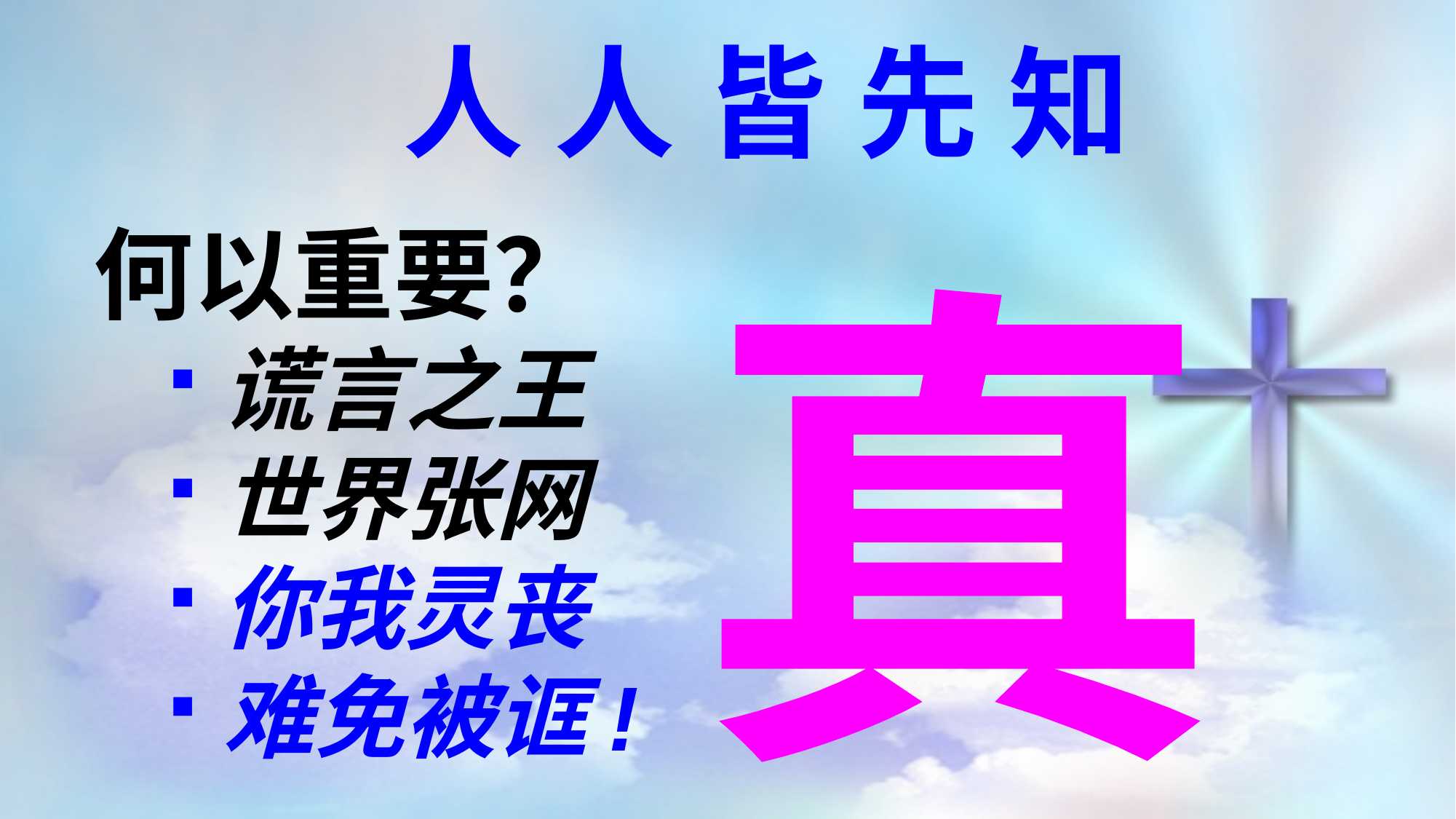

人人皆先知
何以重要？
谎言之王
世界张网
你我灵丧
难免被诓!
真